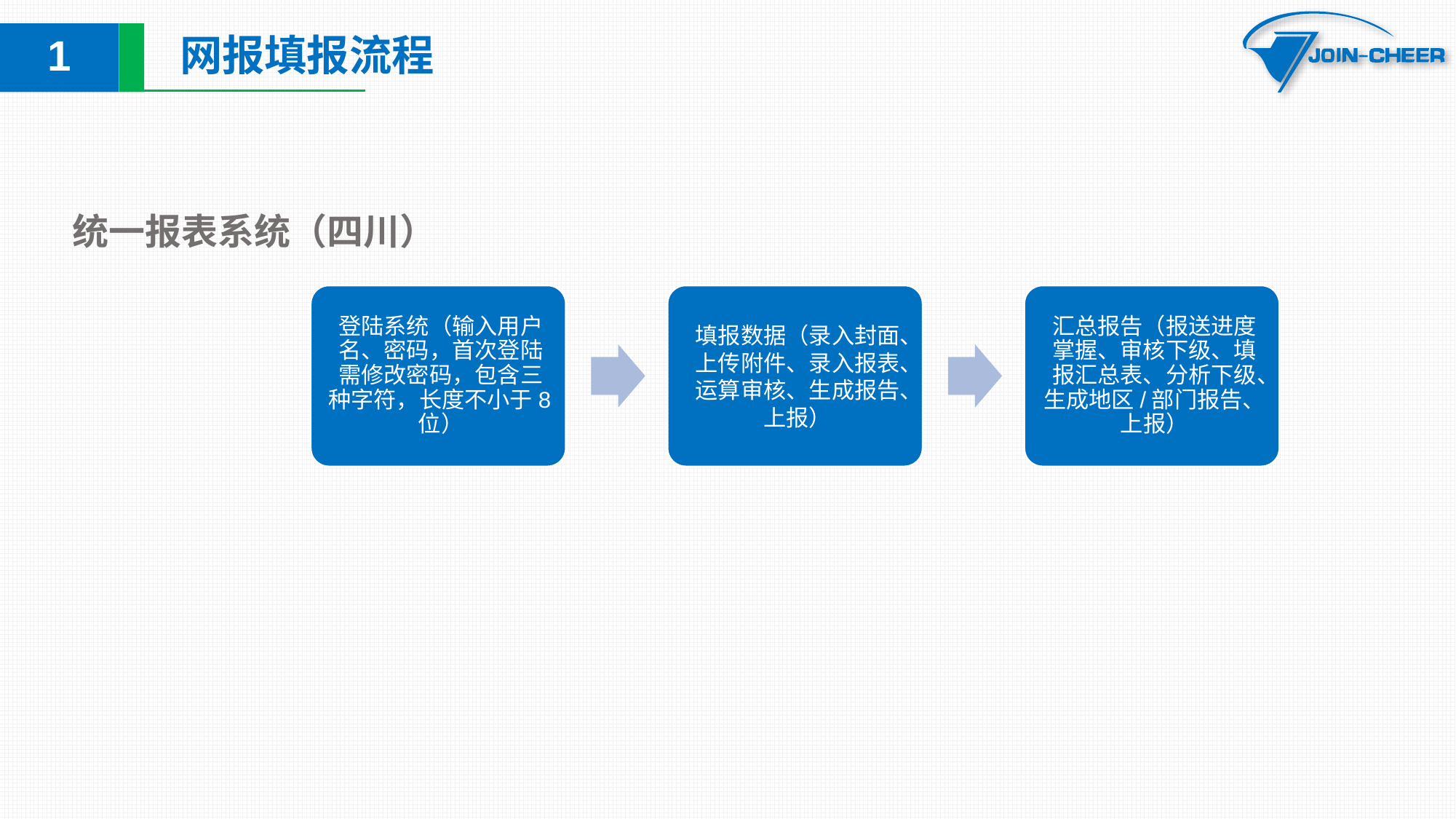

# 网报填报流程
1
统一报表系统（四川）
登陆系统（输入用户名、密码，首次登陆需修改密码，包含三种字符，长度不小于8位）

填报数据（录入封面、上传附件、录入报表、运算审核、生成报告、上报）

汇总报告（报送进度掌握、审核下级、填报汇总表、分析下级、生成地区/部门报告、上报）